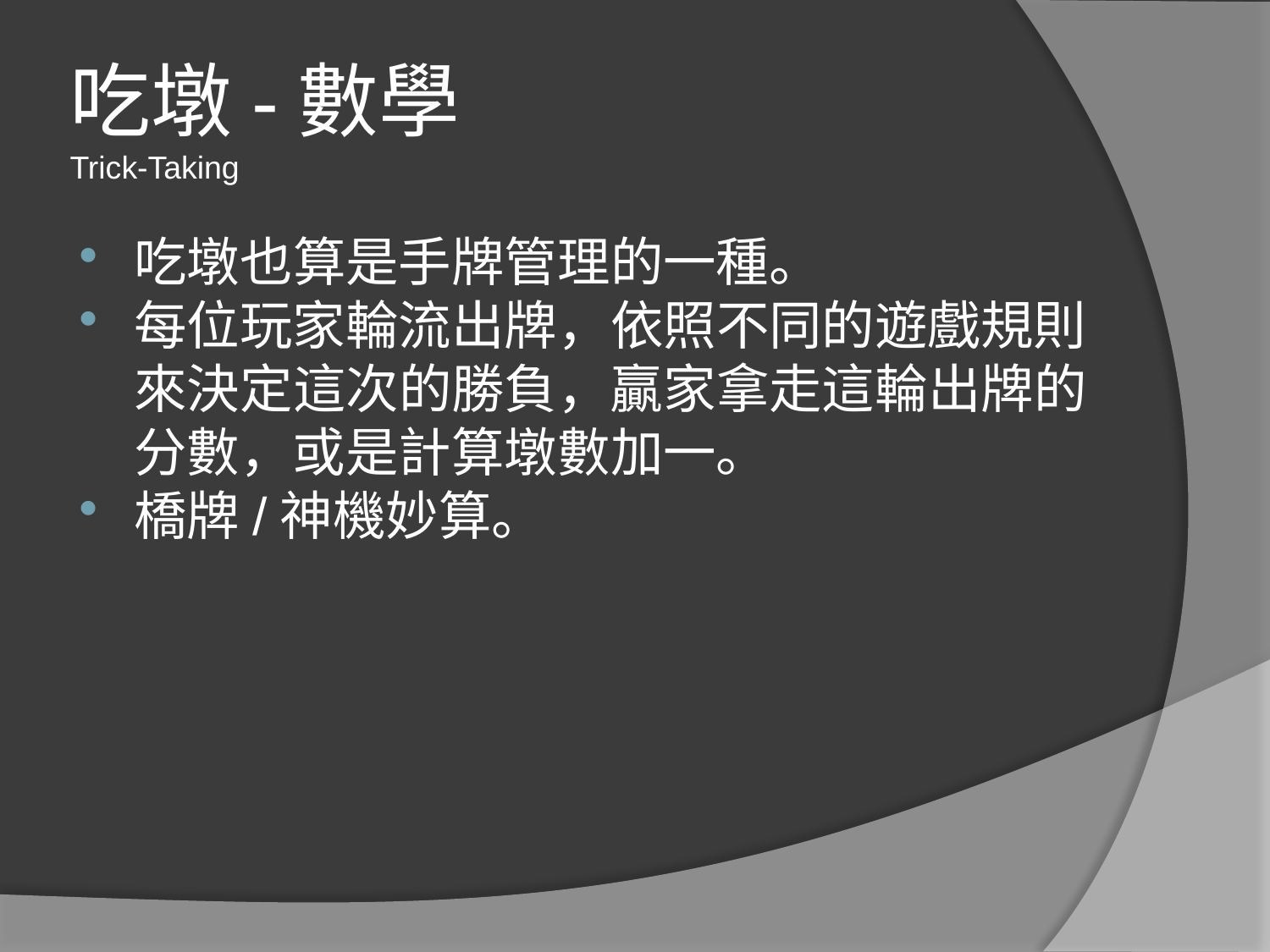

吃墩-數學
Trick-Taking
吃墩也算是手牌管理的一種。
每位玩家輪流出牌，依照不同的遊戲規則來決定這次的勝負，贏家拿走這輪出牌的分數，或是計算墩數加一。
橋牌/神機妙算。